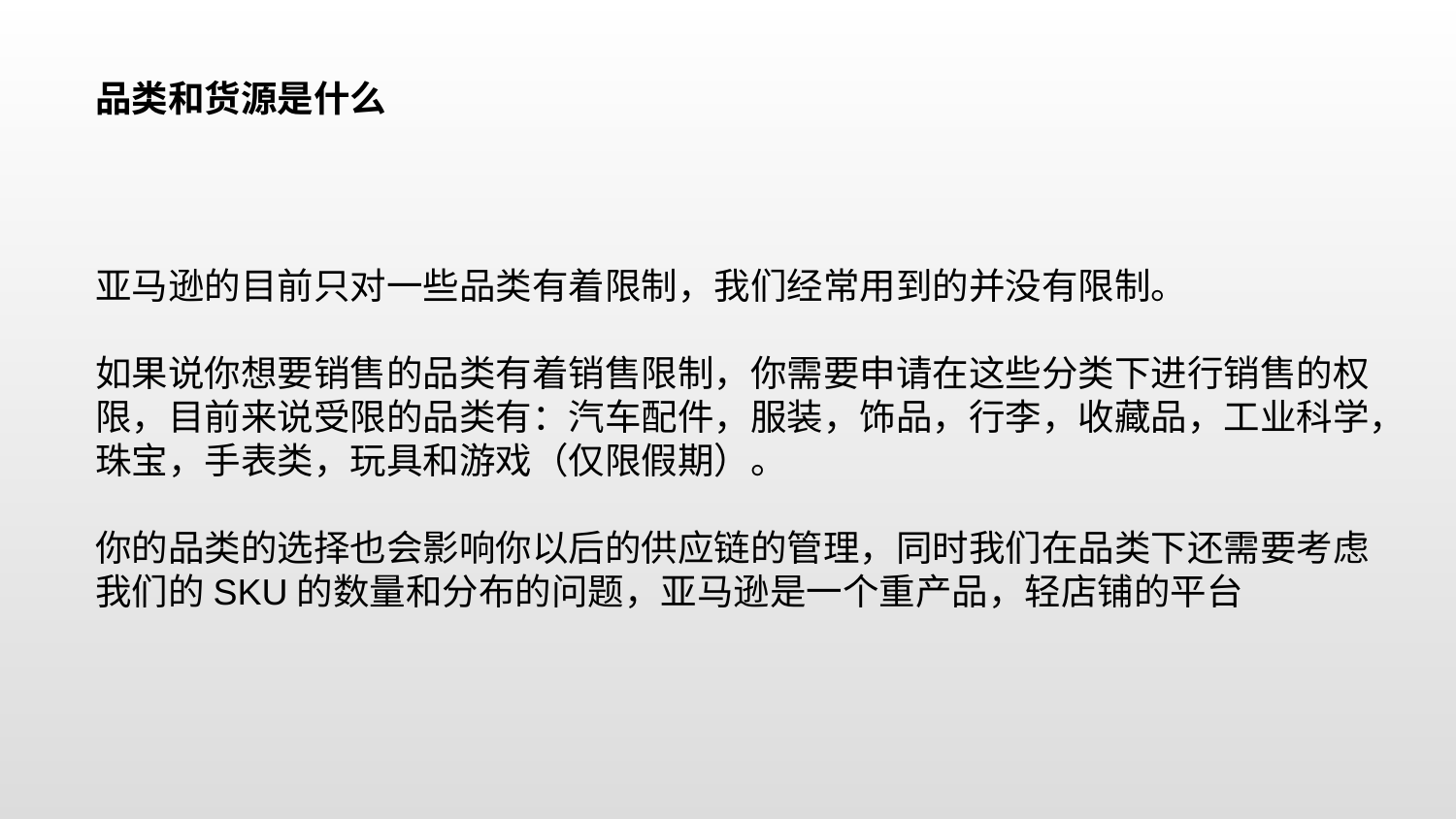

品类和货源是什么
亚马逊的目前只对一些品类有着限制，我们经常用到的并没有限制。

如果说你想要销售的品类有着销售限制，你需要申请在这些分类下进行销售的权限，目前来说受限的品类有：汽车配件，服装，饰品，行李，收藏品，工业科学，珠宝，手表类，玩具和游戏（仅限假期）。

你的品类的选择也会影响你以后的供应链的管理，同时我们在品类下还需要考虑我们的SKU的数量和分布的问题，亚马逊是一个重产品，轻店铺的平台